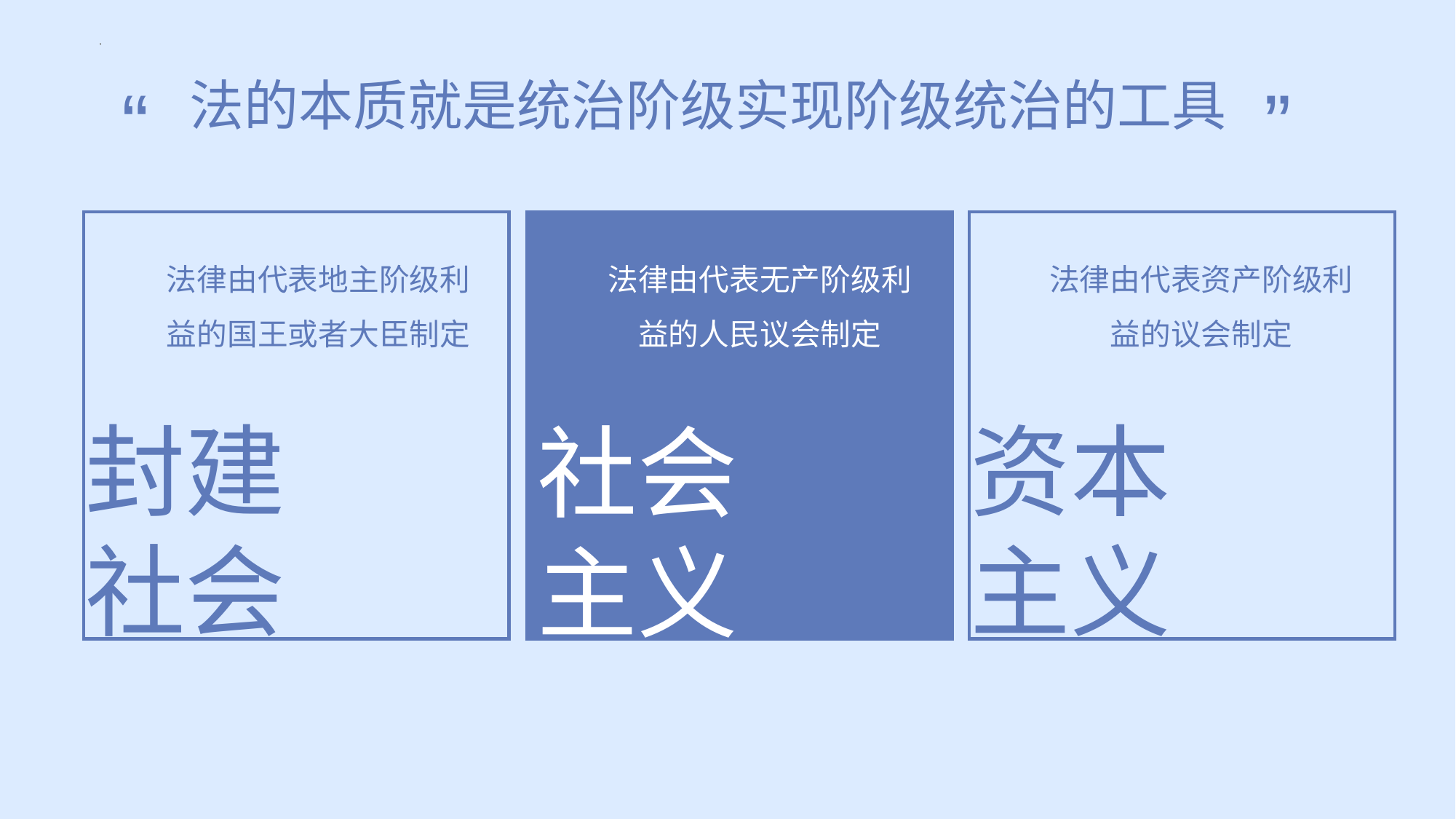

“
”
法的本质就是统治阶级实现阶级统治的工具

法律由代表地主阶级利益的国王或者大臣制定
法律由代表无产阶级利益的人民议会制定
法律由代表资产阶级利益的议会制定
封建社会
资本主义
社会主义